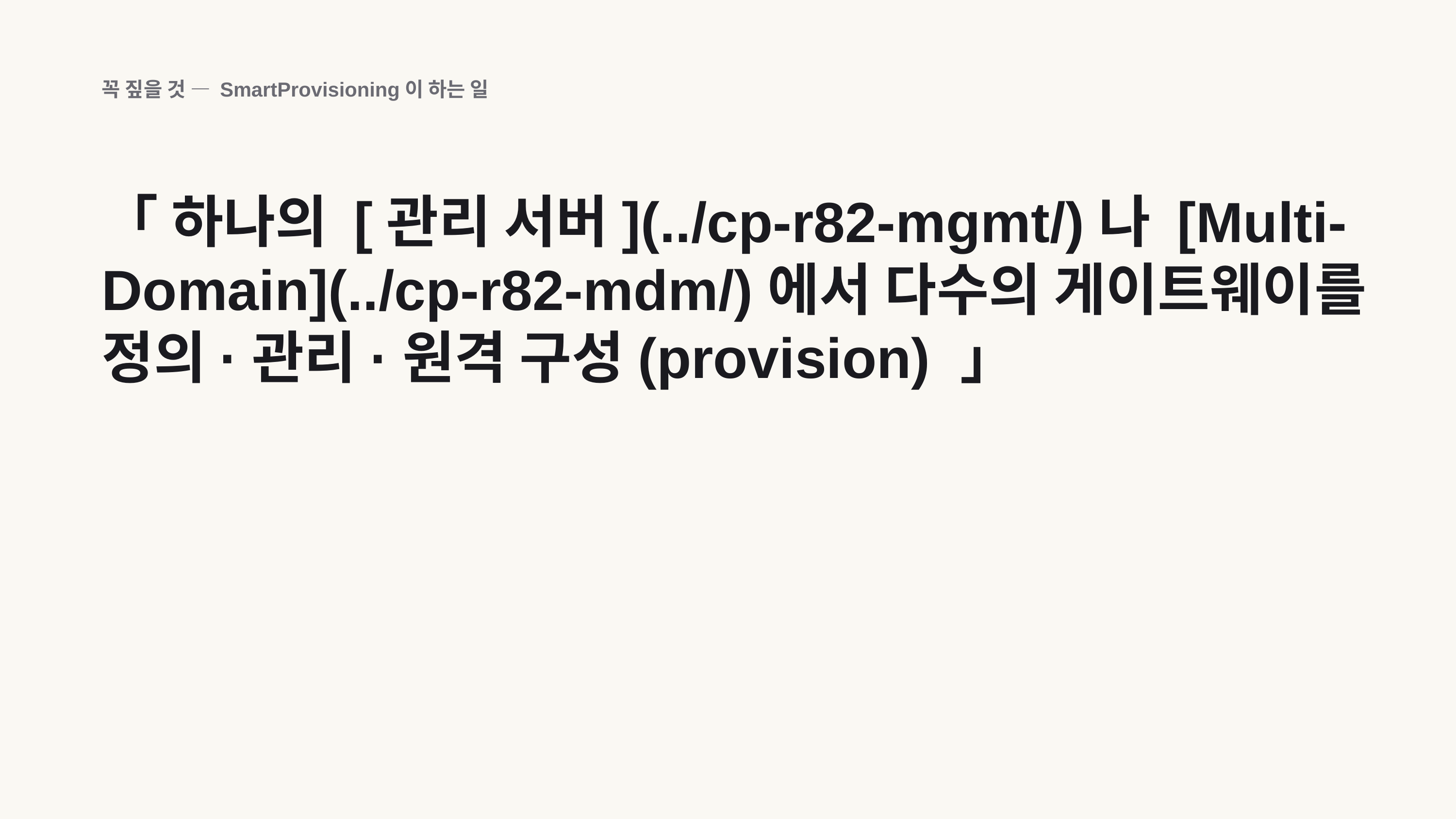

꼭 짚을 것 — SmartProvisioning이 하는 일
「 하나의 [관리 서버](../cp-r82-mgmt/)나 [Multi-Domain](../cp-r82-mdm/)에서 다수의 게이트웨이를 정의·관리·원격 구성(provision) 」